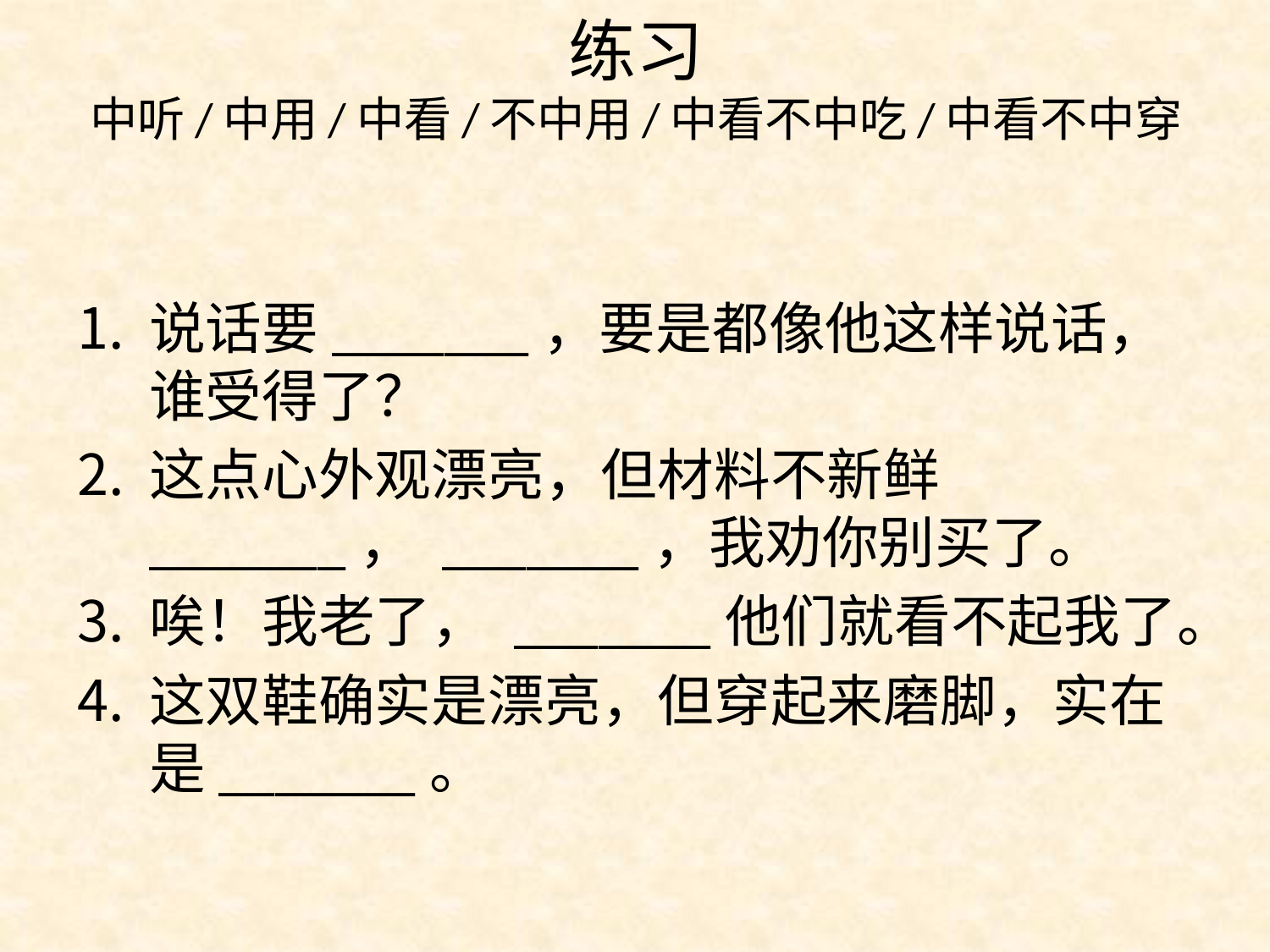

# 练习 中听/中用/中看/不中用/中看不中吃/中看不中穿
说话要_______，要是都像他这样说话，谁受得了？
这点心外观漂亮，但材料不新鲜_______， _______，我劝你别买了。
唉！我老了， _______他们就看不起我了。
这双鞋确实是漂亮，但穿起来磨脚，实在是_______。